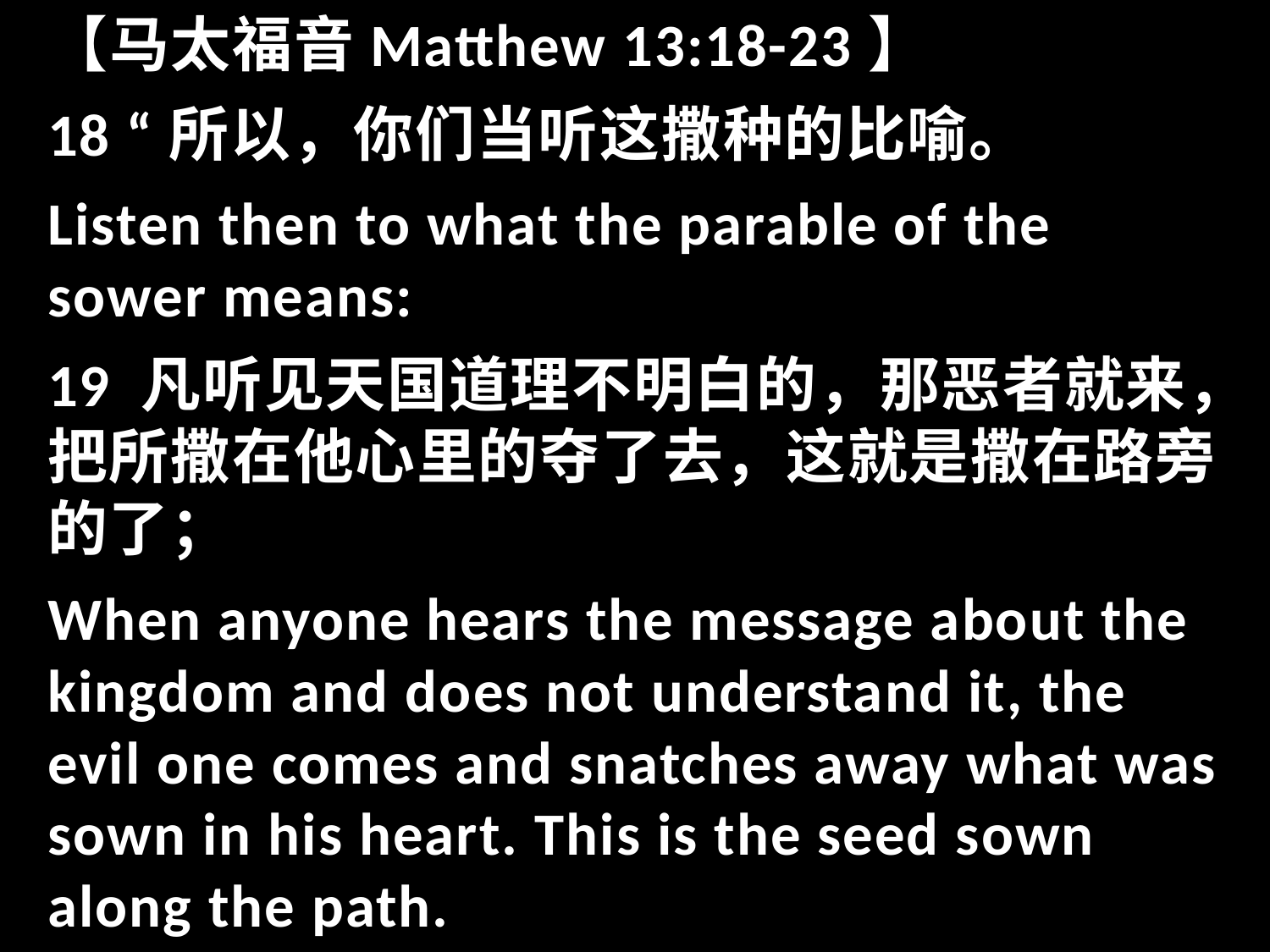

【马太福音Matthew 13:18-23】
18 “所以，你们当听这撒种的比喻。
Listen then to what the parable of the sower means:
19 凡听见天国道理不明白的，那恶者就来，把所撒在他心里的夺了去，这就是撒在路旁的了；
When anyone hears the message about the kingdom and does not understand it, the evil one comes and snatches away what was sown in his heart. This is the seed sown along the path.